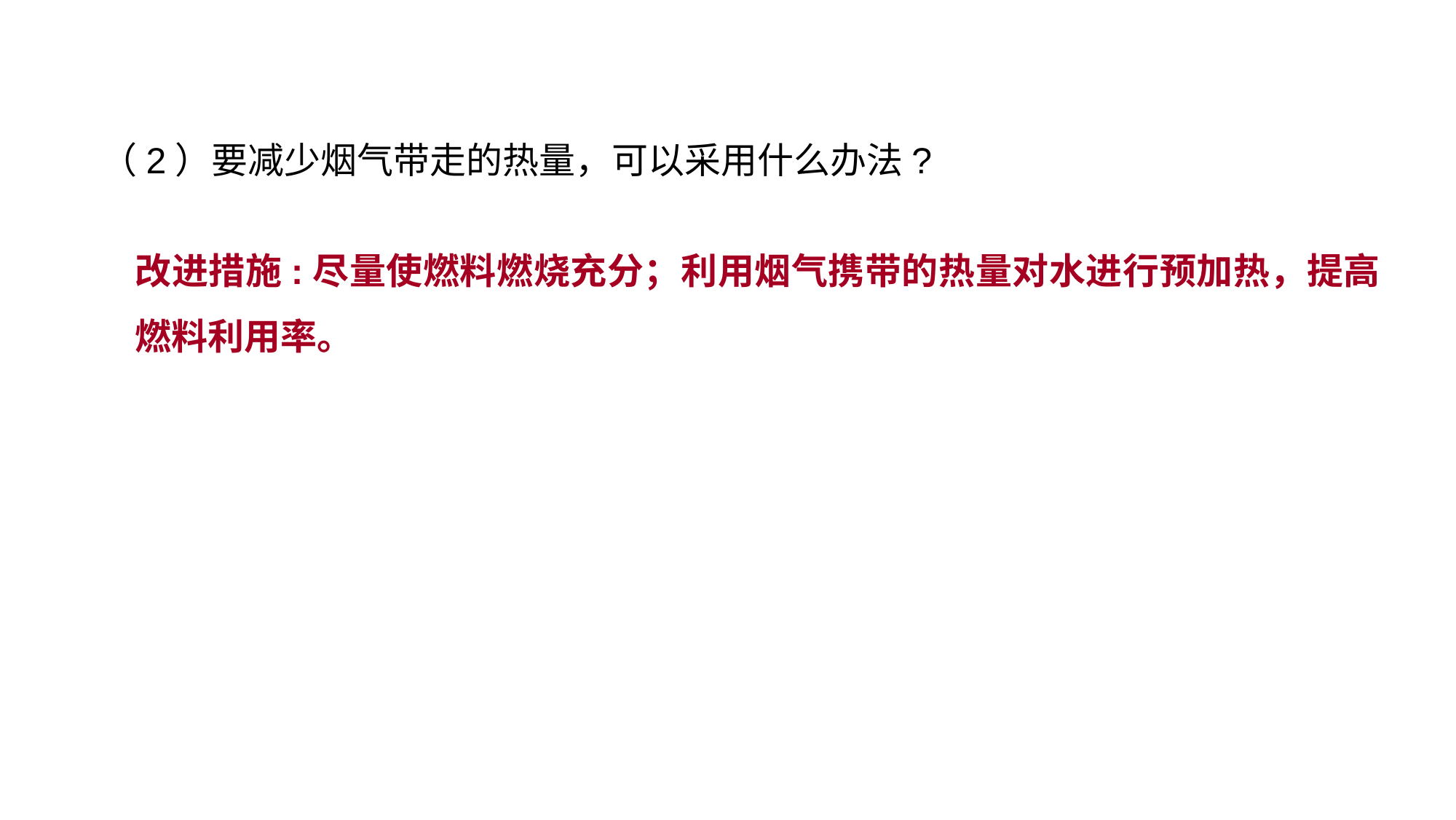

（2）要减少烟气带走的热量，可以采用什么办法?
改进措施:尽量使燃料燃烧充分；利用烟气携带的热量对水进行预加热，提高燃料利用率。
设计实验 拓展提升